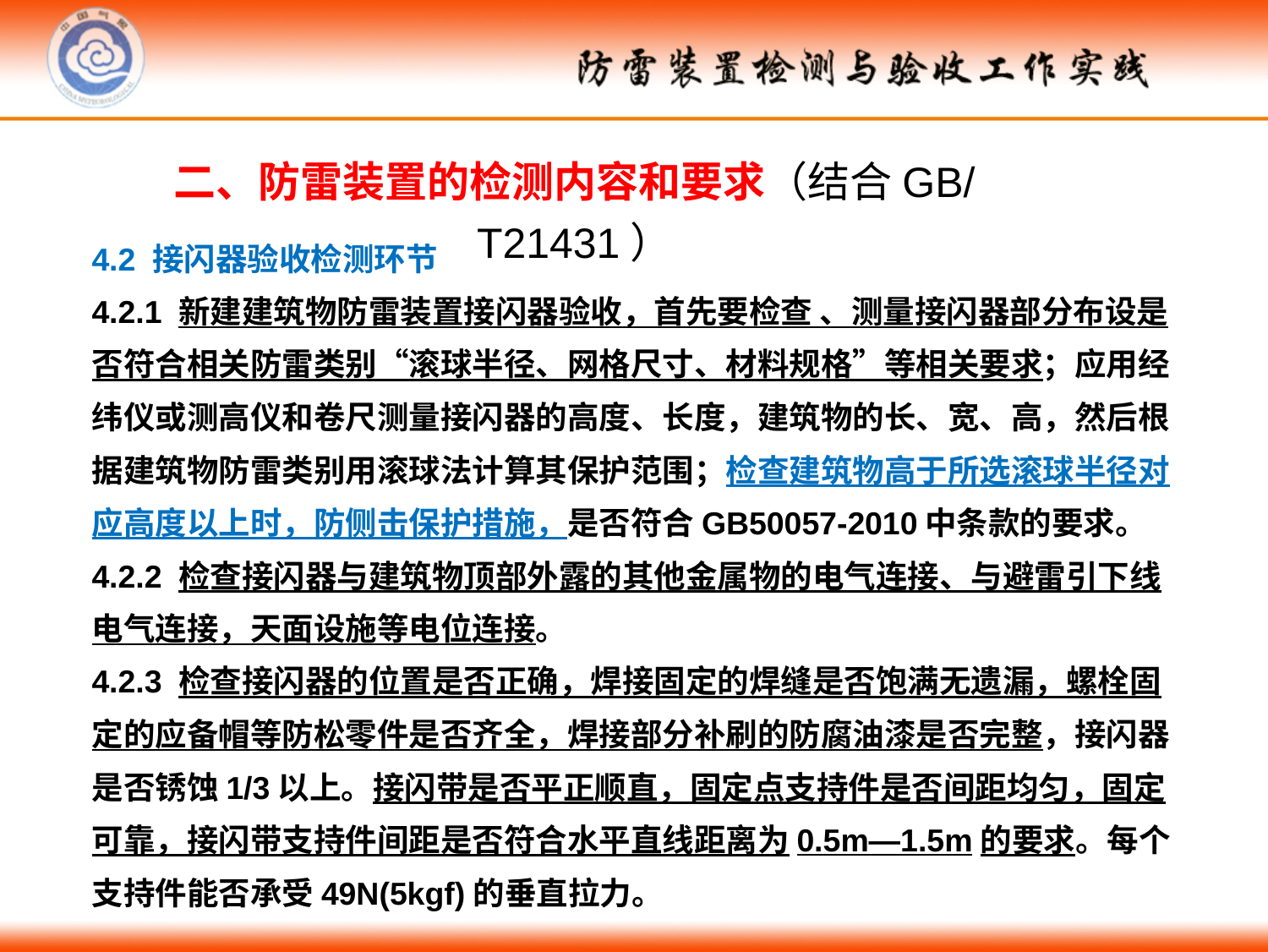

二、防雷装置的检测内容和要求（结合GB/T21431）
4.2 接闪器验收检测环节
4.2.1 新建建筑物防雷装置接闪器验收，首先要检查 、测量接闪器部分布设是否符合相关防雷类别“滚球半径、网格尺寸、材料规格”等相关要求；应用经纬仪或测高仪和卷尺测量接闪器的高度、长度，建筑物的长、宽、高，然后根据建筑物防雷类别用滚球法计算其保护范围；检查建筑物高于所选滚球半径对应高度以上时，防侧击保护措施，是否符合GB50057-2010中条款的要求。
4.2.2 检查接闪器与建筑物顶部外露的其他金属物的电气连接、与避雷引下线电气连接，天面设施等电位连接。
4.2.3 检查接闪器的位置是否正确，焊接固定的焊缝是否饱满无遗漏，螺栓固定的应备帽等防松零件是否齐全，焊接部分补刷的防腐油漆是否完整，接闪器是否锈蚀1/3以上。接闪带是否平正顺直，固定点支持件是否间距均匀，固定可靠，接闪带支持件间距是否符合水平直线距离为0.5m—1.5m的要求。每个支持件能否承受49N(5kgf)的垂直拉力。